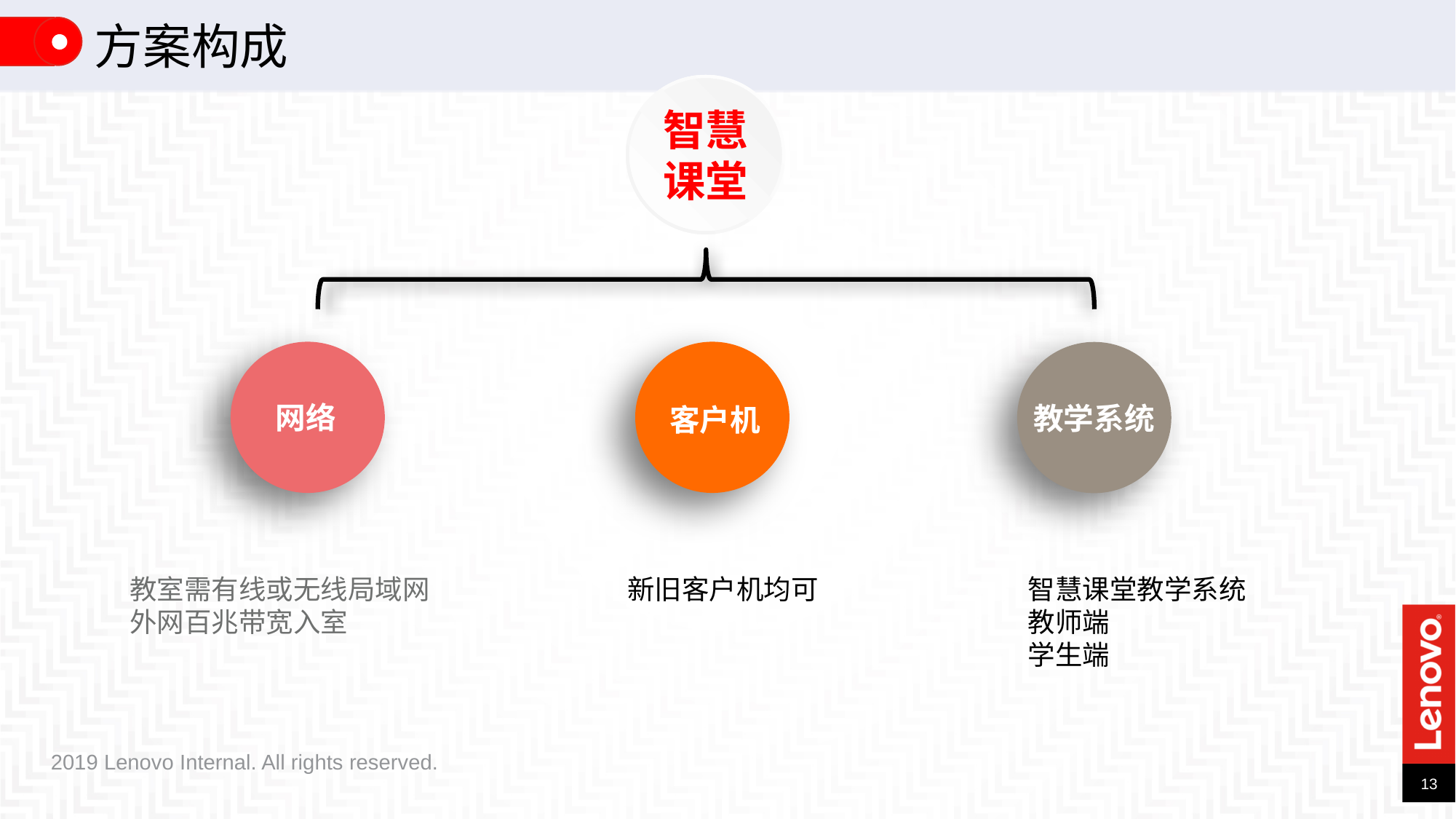

方案构成

智慧课堂
课堂软件

教学系统

网络

客户机
客户机
教室需有线或无线局域网
外网百兆带宽入室
新旧客户机均可
智慧课堂教学系统
教师端
学生端